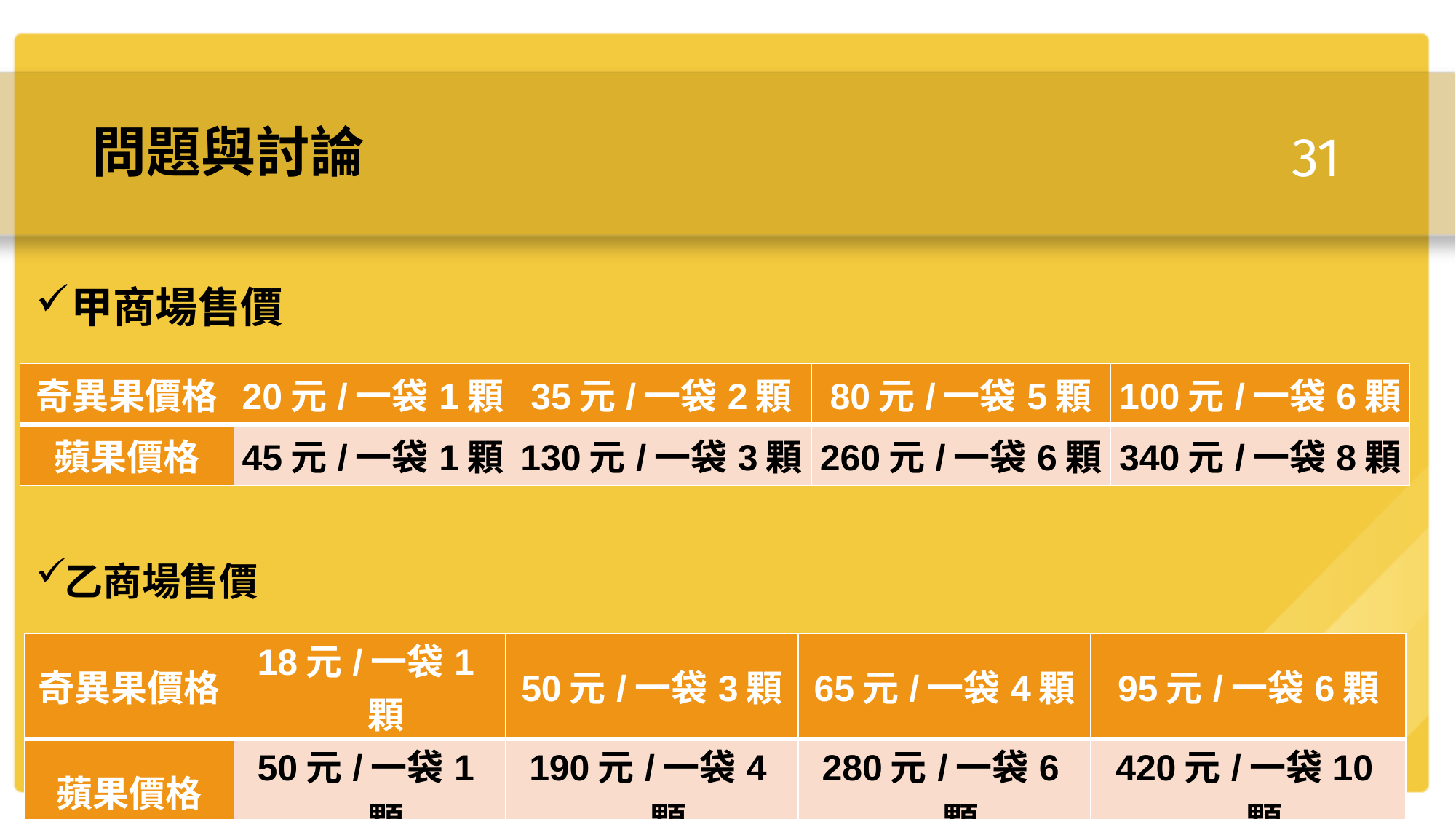

31
# 問題與討論
甲商場售價
| 奇異果價格 | 20元/一袋1顆 | 35元/一袋2顆 | 80元/一袋5顆 | 100元/一袋6顆 |
| --- | --- | --- | --- | --- |
| 蘋果價格 | 45元/一袋1顆 | 130元/一袋3顆 | 260元/一袋6顆 | 340元/一袋8顆 |
乙商場售價
| 奇異果價格 | 18元/一袋1顆 | 50元/一袋3顆 | 65元/一袋4顆 | 95元/一袋6顆 |
| --- | --- | --- | --- | --- |
| 蘋果價格 | 50元/一袋1顆 | 190元/一袋4顆 | 280元/一袋6顆 | 420元/一袋10顆 |